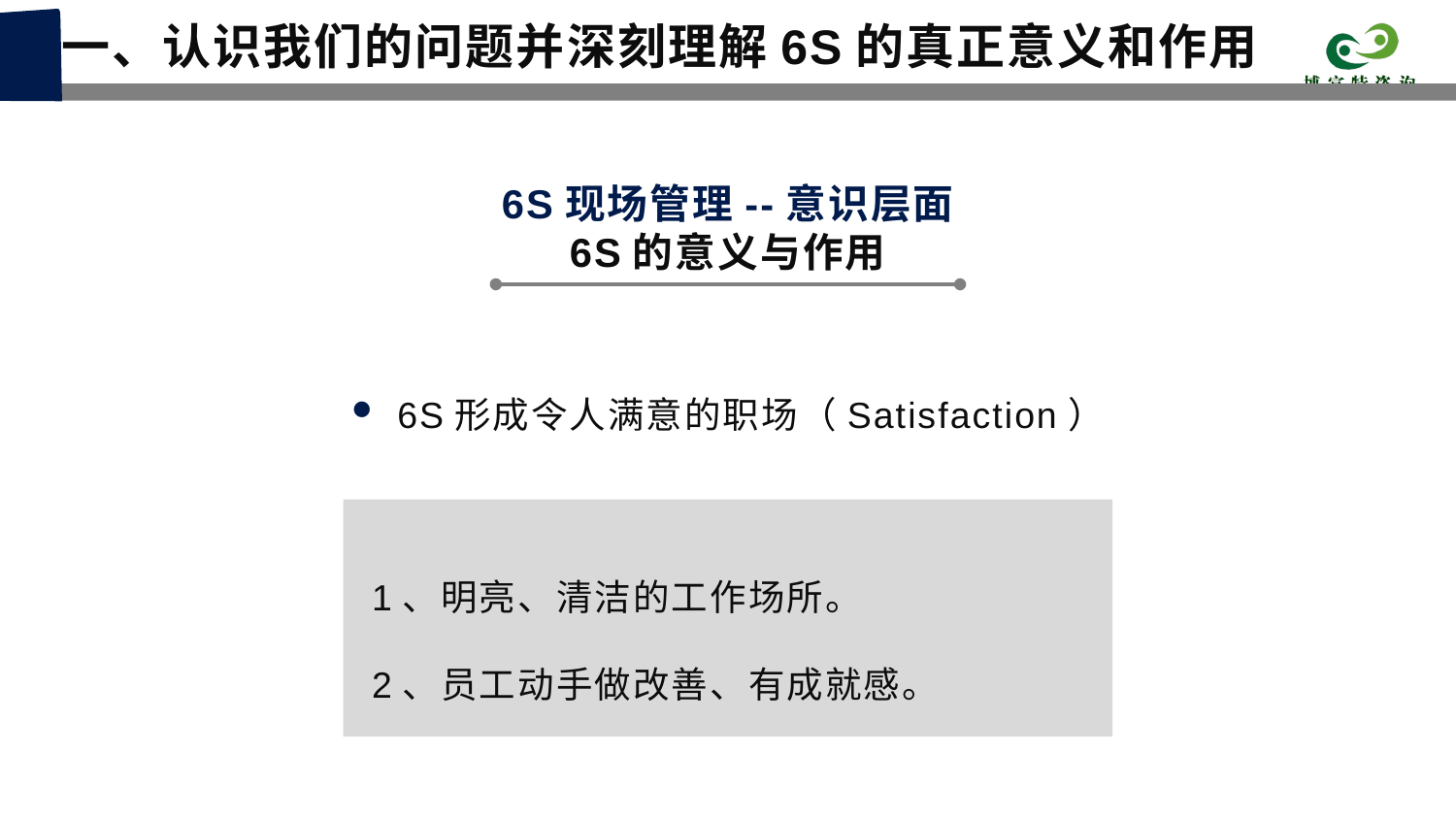

一、认识我们的问题并深刻理解6S的真正意义和作用
6S现场管理--意识层面
6S的意义与作用
6S形成令人满意的职场（Satisfaction）
1、明亮、清洁的工作场所。
2、员工动手做改善、有成就感。